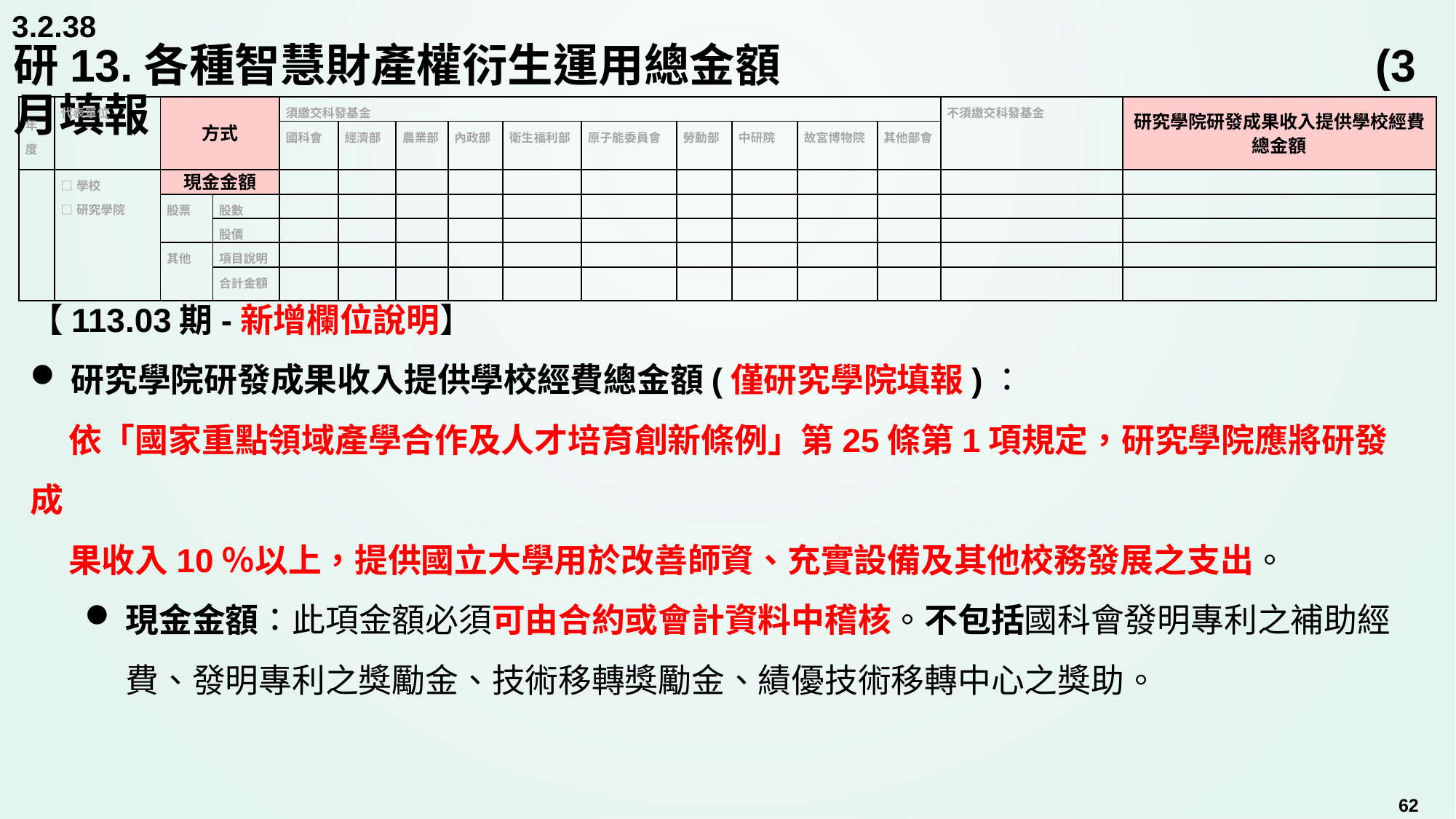

3.2.38
# 研13.各種智慧財產權衍生運用總金額		     		    	    (3月填報)
| 年度 | 代表單位 | 方式 |  | 須繳交科發基金 |  |  |  |  |  |  |  |  |  | 不須繳交科發基金 | 研究學院研發成果收入提供學校經費總金額 |
| --- | --- | --- | --- | --- | --- | --- | --- | --- | --- | --- | --- | --- | --- | --- | --- |
|  |  |  |  | 國科會 | 經濟部 | 農業部 | 內政部 | 衛生福利部 | 原子能委員會 | 勞動部 | 中研院 | 故宮博物院 | 其他部會 |  |  |
|  | □學校 □研究學院 | 現金金額 |  |  |  |  |  |  |  |  |  |  |  |  |  |
|  |  | 股票 | 股數 |  |  |  |  |  |  |  |  |  |  |  |  |
|  |  |  | 股價 |  |  |  |  |  |  |  |  |  |  |  |  |
|  |  | 其他 | 項目說明 |  |  |  |  |  |  |  |  |  |  |  |  |
|  |  |  | 合計金額 |  |  |  |  |  |  |  |  |  |  |  |  |
【113.03期-新增欄位說明】
研究學院研發成果收入提供學校經費總金額(僅研究學院填報)：
    依「國家重點領域產學合作及人才培育創新條例」第25條第1項規定，研究學院應將研發成
    果收入10％以上，提供國立大學用於改善師資、充實設備及其他校務發展之支出。
現金金額：此項金額必須可由合約或會計資料中稽核。不包括國科會發明專利之補助經費、發明專利之獎勵金、技術移轉獎勵金、績優技術移轉中心之獎助。